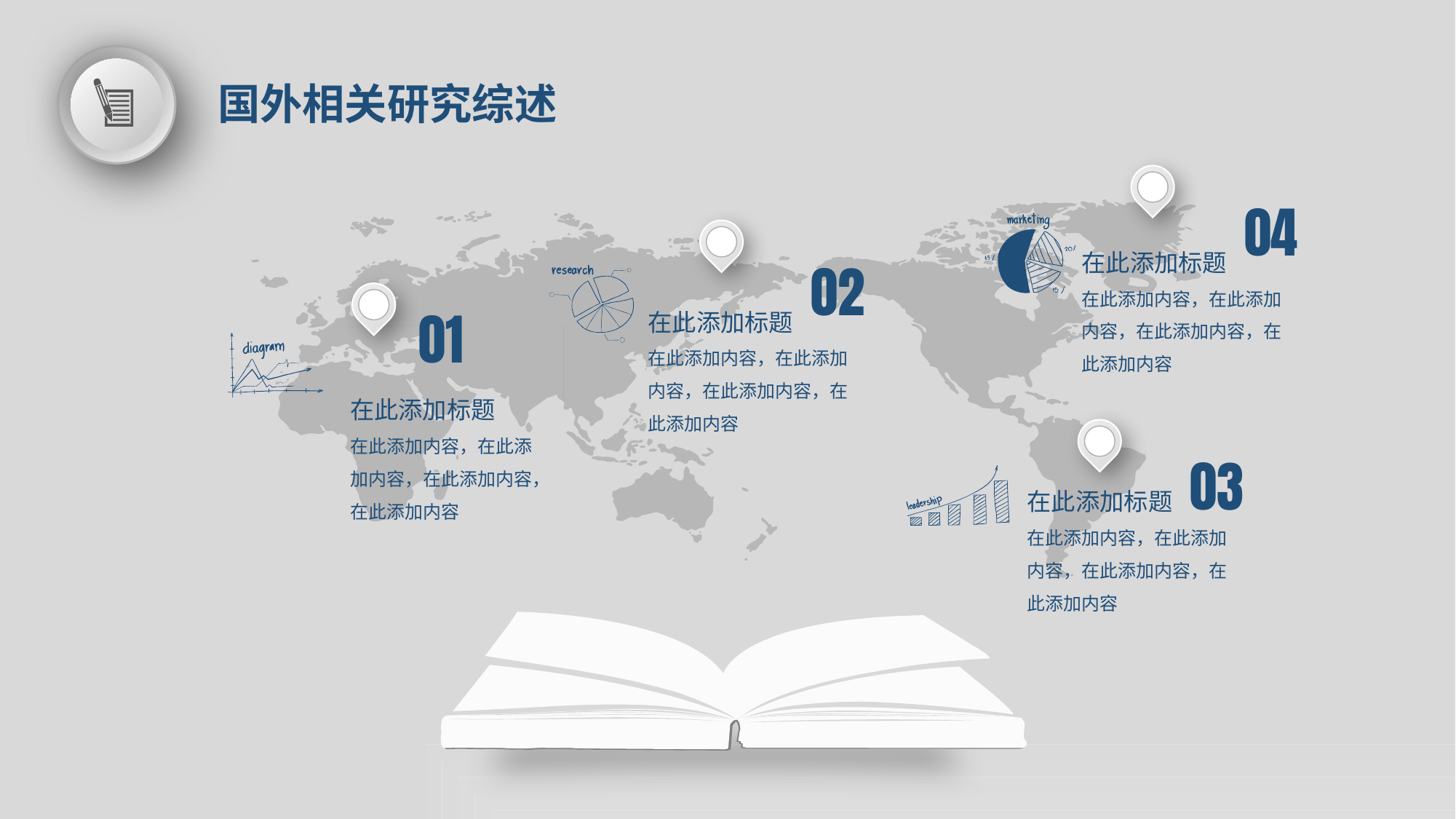

国外相关研究综述

04
在此添加标题
在此添加内容，在此添加内容，在此添加内容，在此添加内容

02
在此添加标题
在此添加内容，在此添加内容，在此添加内容，在此添加内容

01
在此添加标题
在此添加内容，在此添加内容，在此添加内容，在此添加内容

03
在此添加标题
在此添加内容，在此添加内容，在此添加内容，在此添加内容